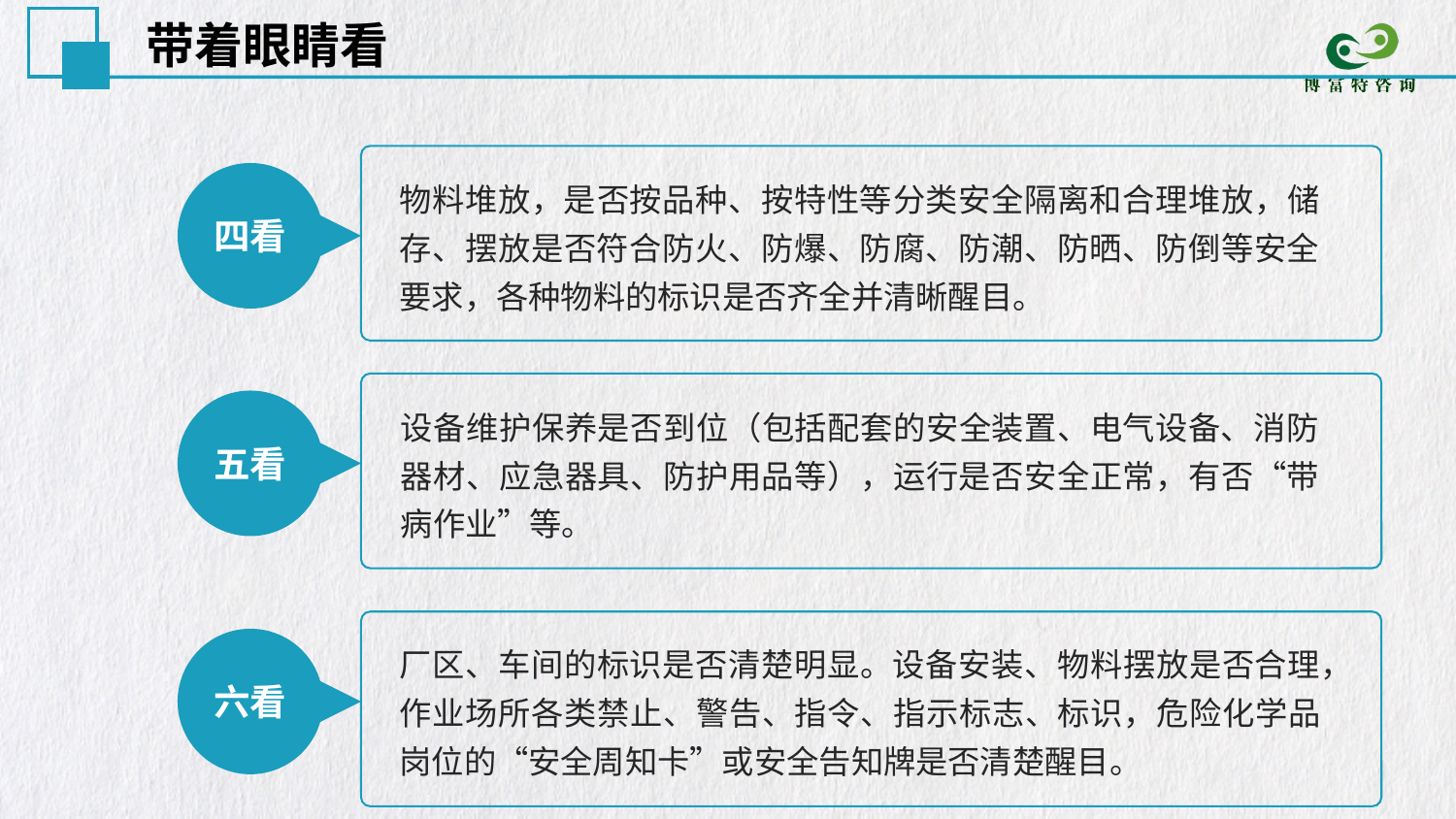

带着眼睛看

物料堆放，是否按品种、按特性等分类安全隔离和合理堆放，储存、摆放是否符合防火、防爆、防腐、防潮、防晒、防倒等安全要求，各种物料的标识是否齐全并清晰醒目。
四看

设备维护保养是否到位（包括配套的安全装置、电气设备、消防器材、应急器具、防护用品等），运行是否安全正常，有否“带病作业”等。
五看

厂区、车间的标识是否清楚明显。设备安装、物料摆放是否合理，作业场所各类禁止、警告、指令、指示标志、标识，危险化学品岗位的“安全周知卡”或安全告知牌是否清楚醒目。

六看